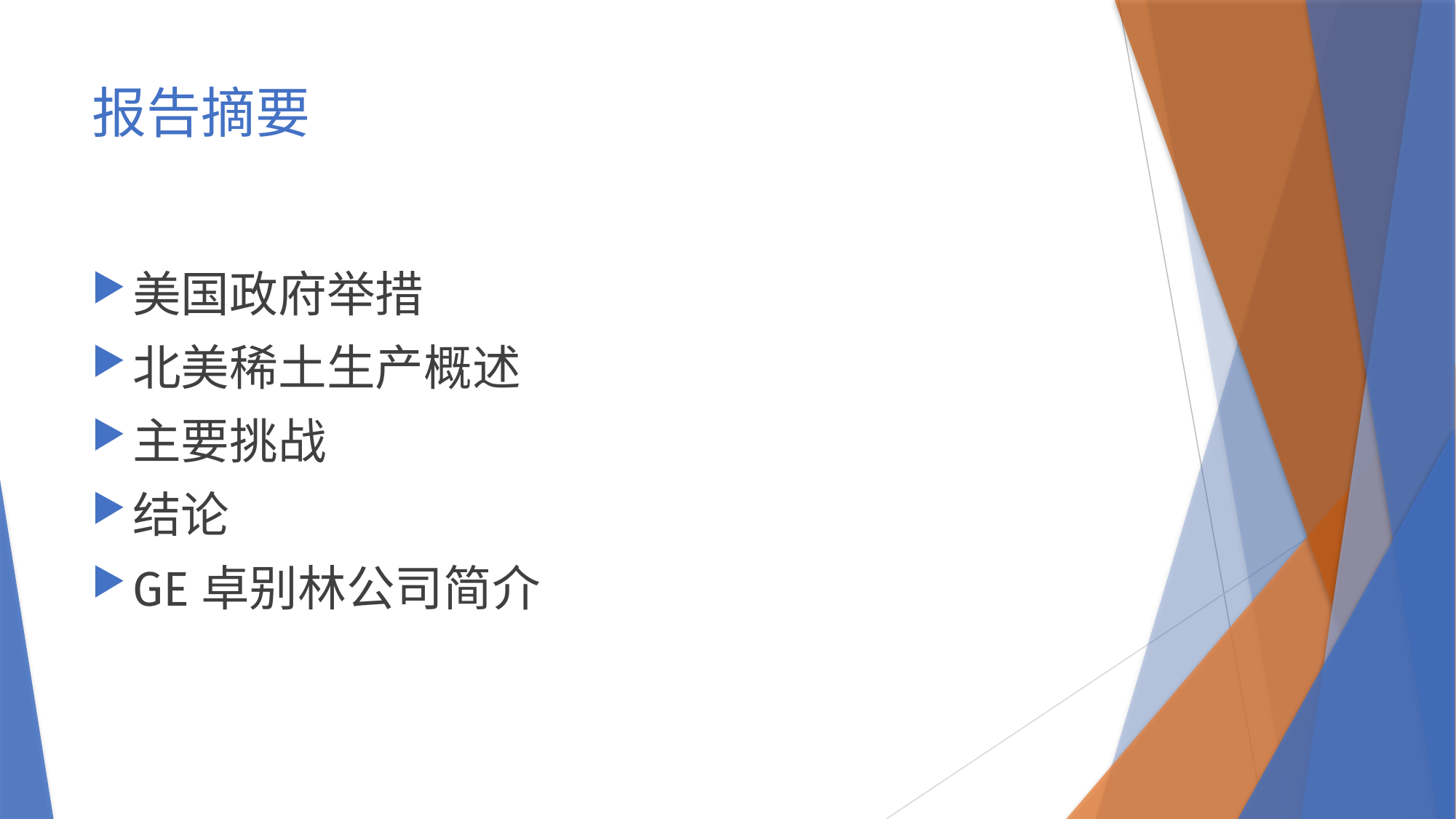

# 报告摘要
美国政府举措
北美稀土生产概述
主要挑战
结论
GE卓别林公司简介